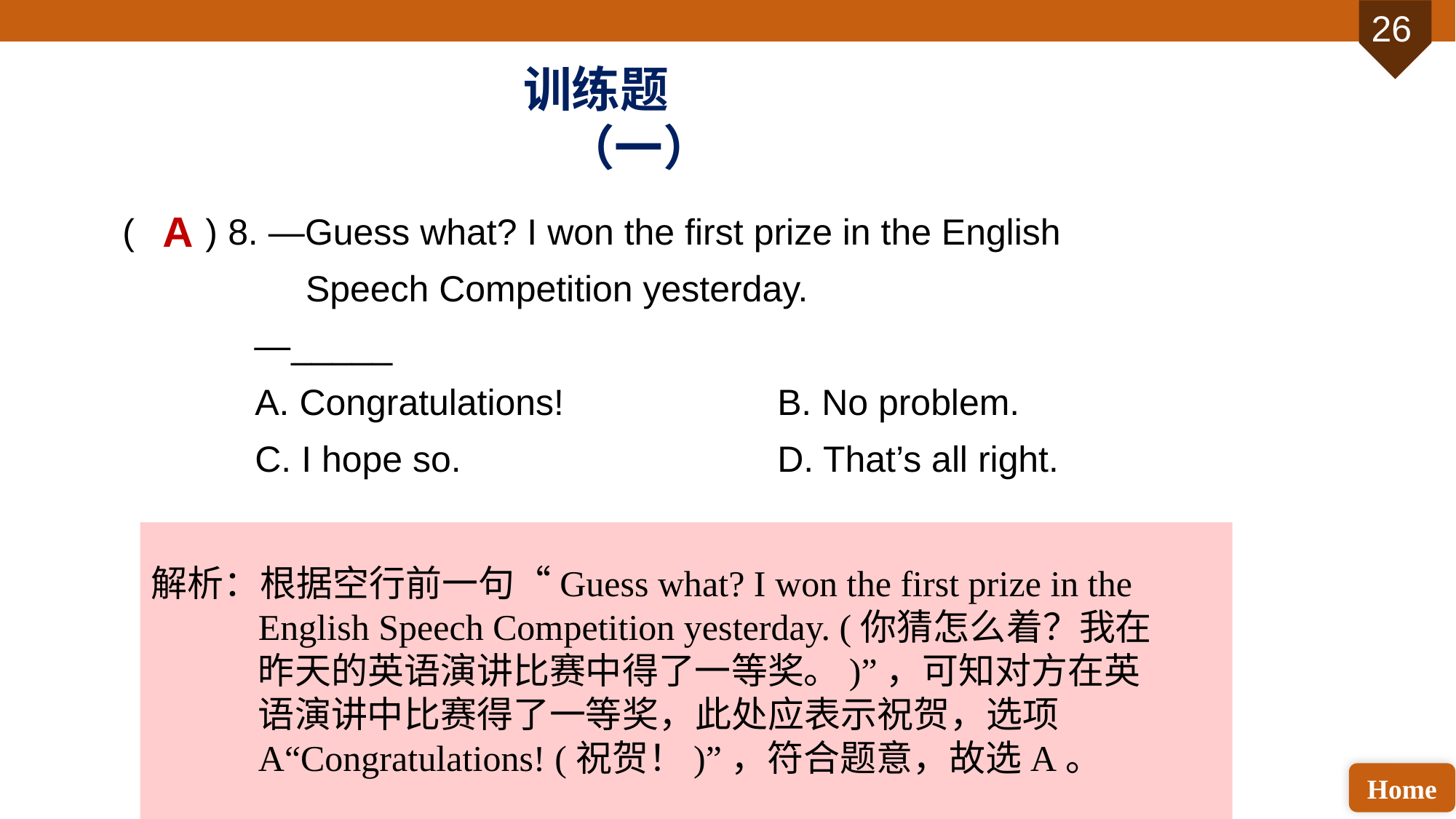

训练题（一）
(       ) 8. —Guess what? I won the first prize in the English
                  Speech Competition yesterday.
             —_____
             A. Congratulations! 		B. No problem.
             C. I hope so. 			D. That’s all right.
A

解析：根据空行前一句“Guess what? I won the first prize in the English Speech Competition yesterday. (你猜怎么着？我在昨天的英语演讲比赛中得了一等奖。)”，可知对方在英语演讲中比赛得了一等奖，此处应表示祝贺，选项A“Congratulations! (祝贺！)”，符合题意，故选A。